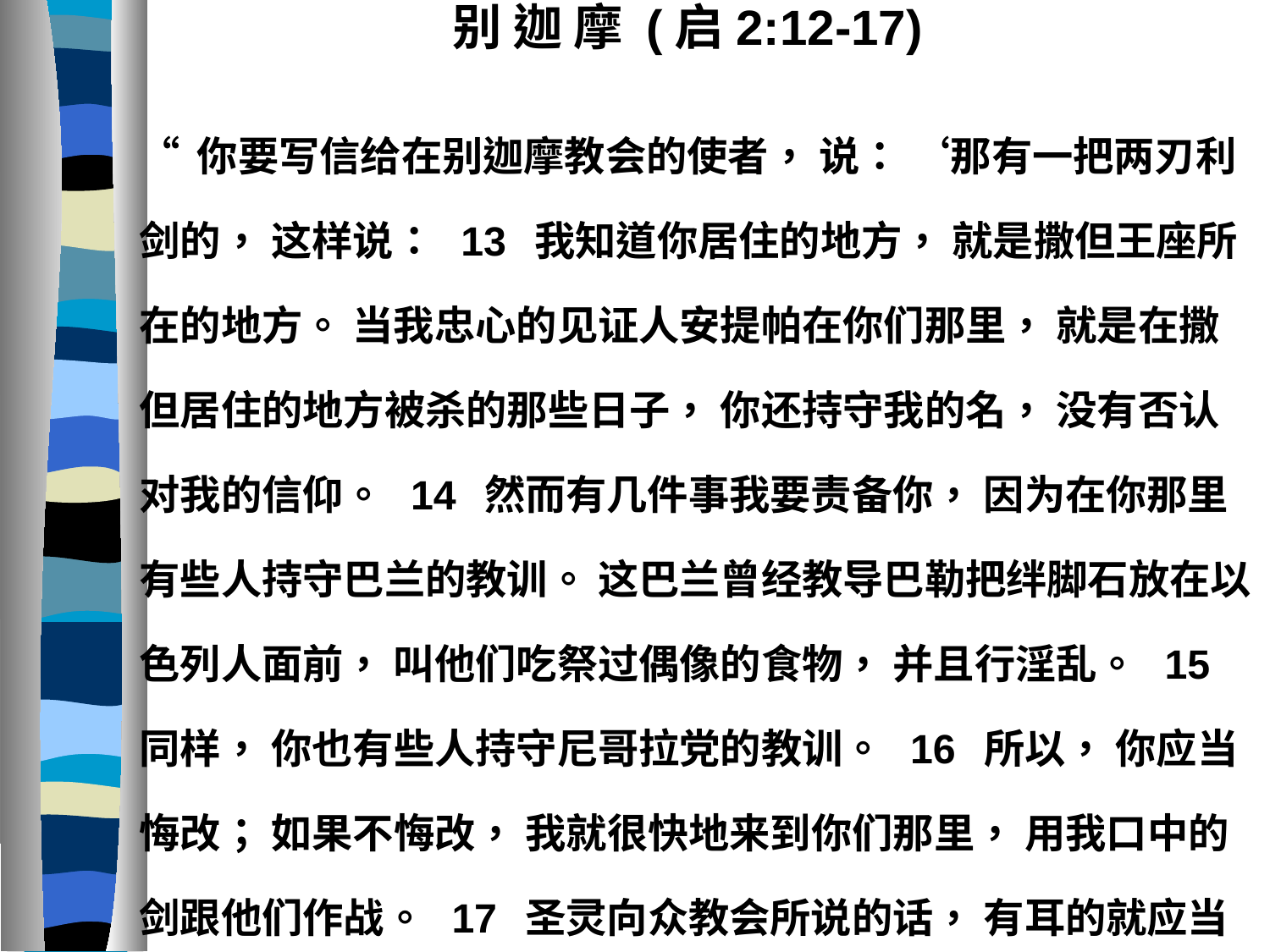

别 迦 摩 (启2:12-17)
“你要写信给在别迦摩教会的使者， 说： ‘那有一把两刃利剑的， 这样说： 13 我知道你居住的地方， 就是撒但王座所在的地方。 当我忠心的见证人安提帕在你们那里， 就是在撒但居住的地方被杀的那些日子， 你还持守我的名， 没有否认对我的信仰。 14 然而有几件事我要责备你， 因为在你那里有些人持守巴兰的教训。 这巴兰曾经教导巴勒把绊脚石放在以色列人面前， 叫他们吃祭过偶像的食物， 并且行淫乱。 15 同样， 你也有些人持守尼哥拉党的教训。 16 所以， 你应当悔改； 如果不悔改， 我就很快地来到你们那里， 用我口中的剑跟他们作战。 17 圣灵向众教会所说的话， 有耳的就应当听。 得胜的， 我必定把那隐藏的吗哪赐给他， 并且赐他一块白石， 石上写着新的名字， 这名字除了那领受的人以外， 是没有人能知道的。’